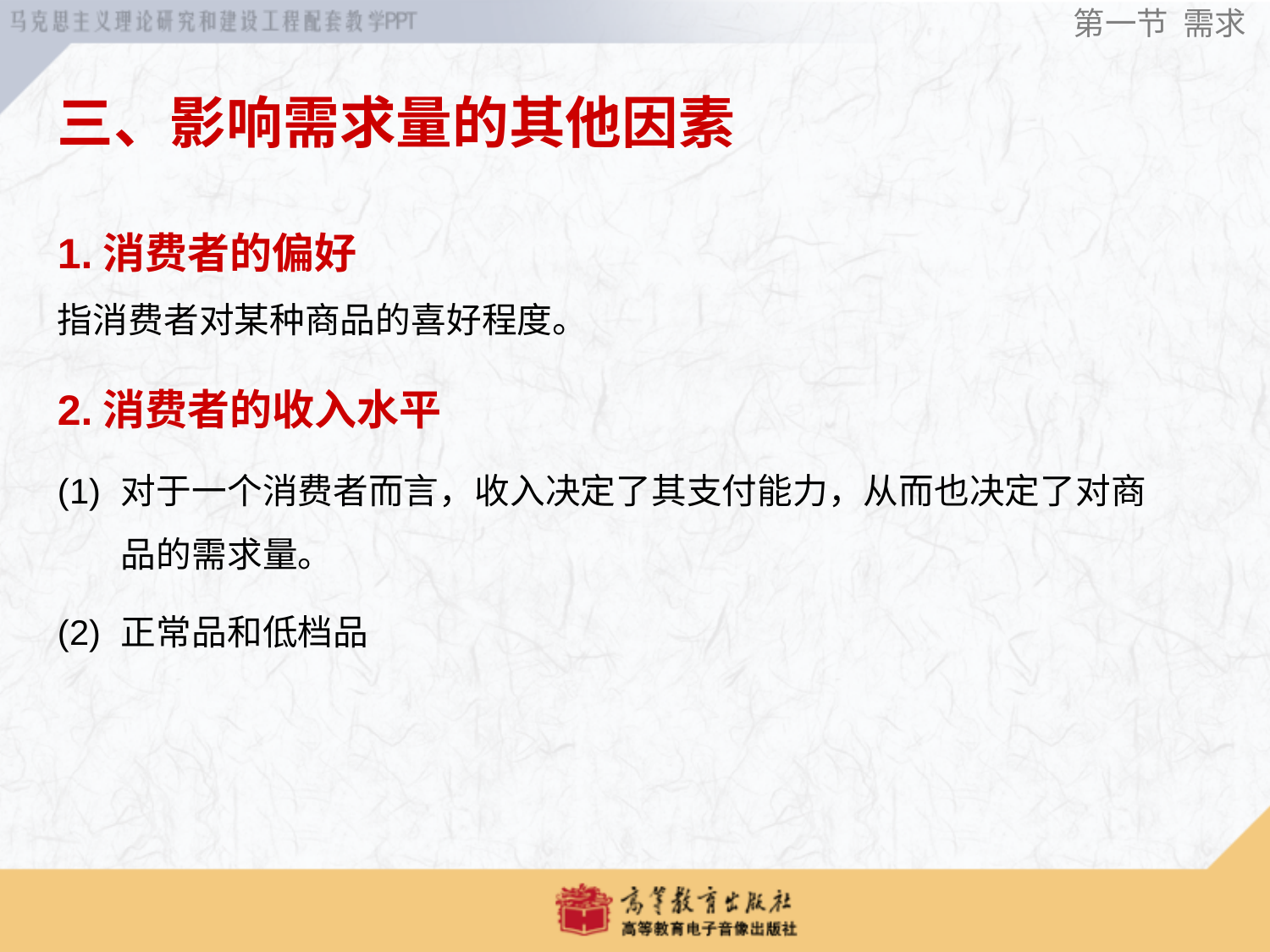

第一节  需求
三、影响需求量的其他因素
1.消费者的偏好
指消费者对某种商品的喜好程度。
2.消费者的收入水平
对于一个消费者而言，收入决定了其支付能力，从而也决定了对商品的需求量。
正常品和低档品